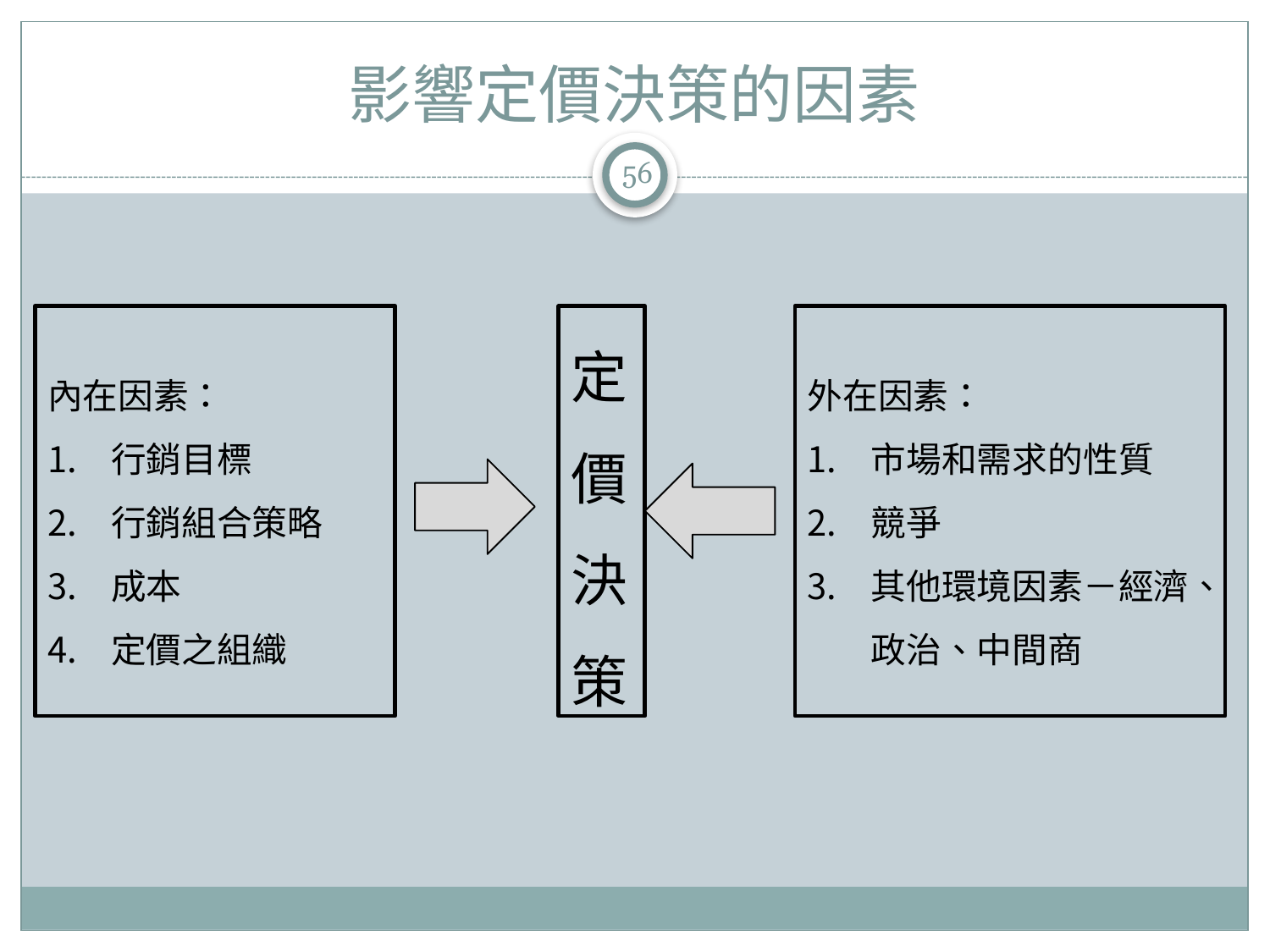

# 影響定價決策的因素
56
外在因素：
市場和需求的性質
競爭
其他環境因素－經濟、政治、中間商
內在因素：
行銷目標
行銷組合策略
成本
定價之組織
定價決策